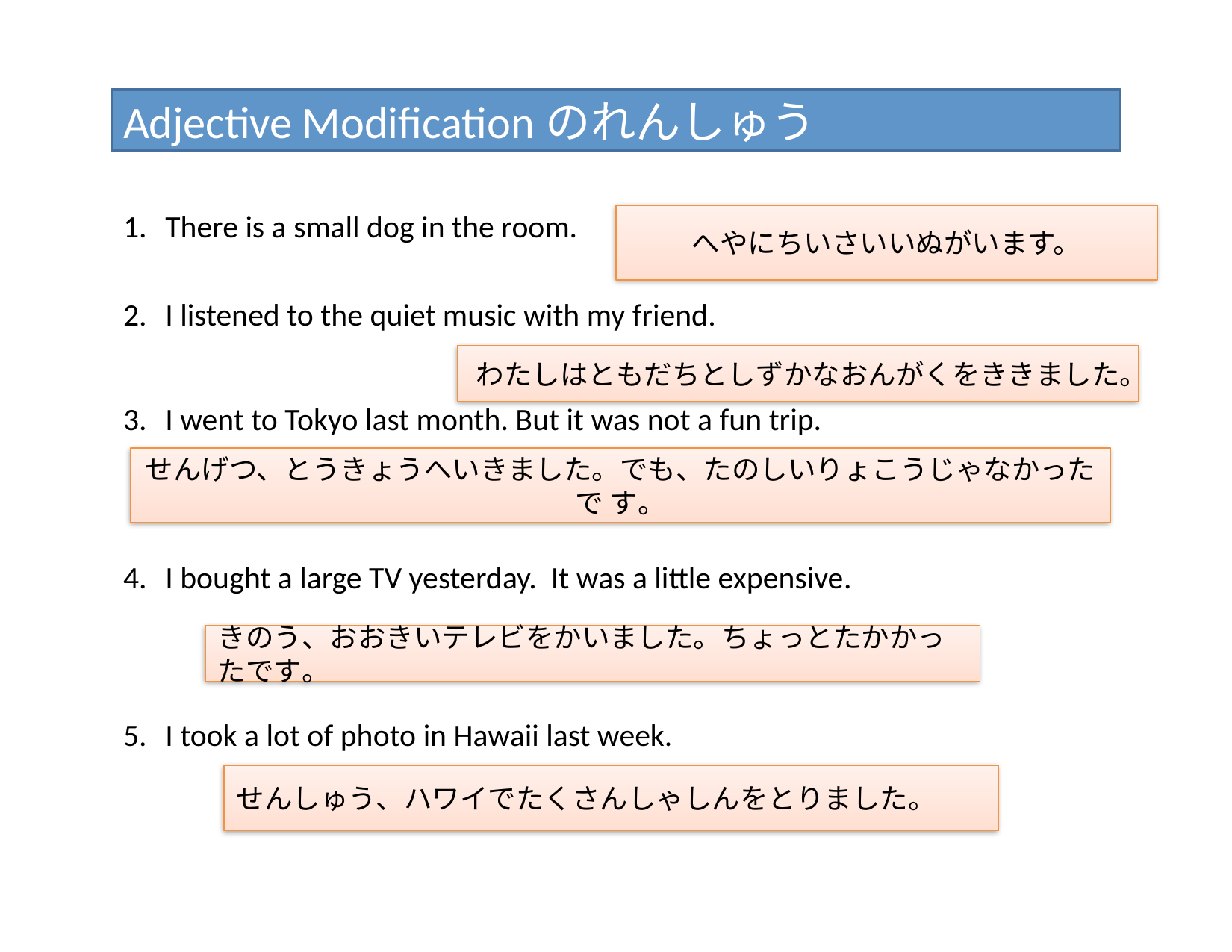

# Adjective Modificationのれんしゅう
へやにちいさいいぬがいます。
There is a small dog in the room.

I listened to the quiet music with my friend.

I went to Tokyo last month. But it was not a fun trip.

I bought a large TV yesterday.  It was a little expensive.

I took a lot of photo in Hawaii last week.

わたしはともだちとしずかなおんがくをききました。
せんげつ、とうきょうへいきました。でも、たのしいりょこうじゃなかったで す。
きのう、おおきいテレビをかいました。ちょっとたかかったです。
せんしゅう、ハワイでたくさんしゃしんをとりました。